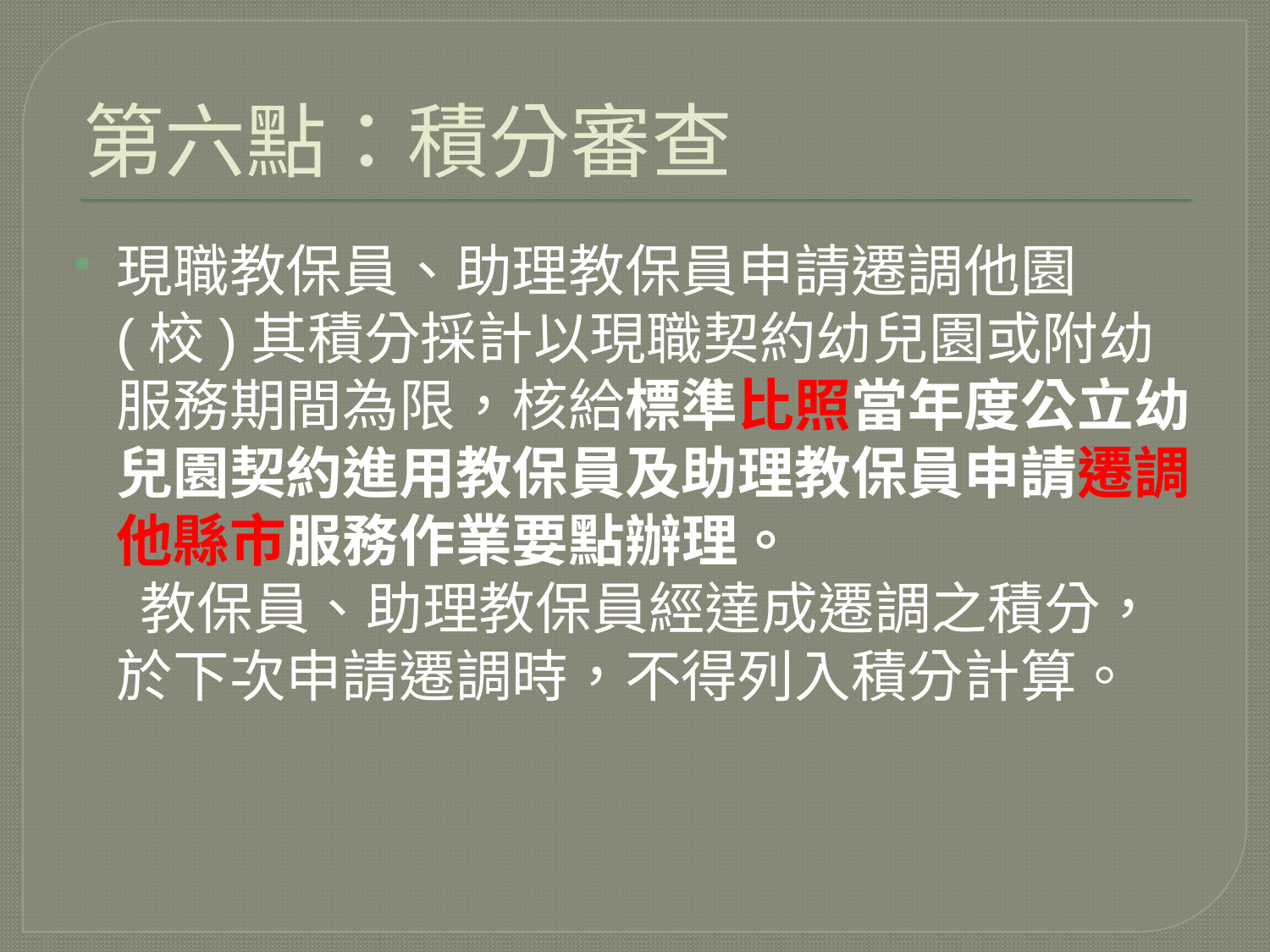

# 第六點：積分審查
現職教保員、助理教保員申請遷調他園(校)其積分採計以現職契約幼兒園或附幼服務期間為限，核給標準比照當年度公立幼兒園契約進用教保員及助理教保員申請遷調他縣市服務作業要點辦理。
    教保員、助理教保員經達成遷調之積分，於下次申請遷調時，不得列入積分計算。